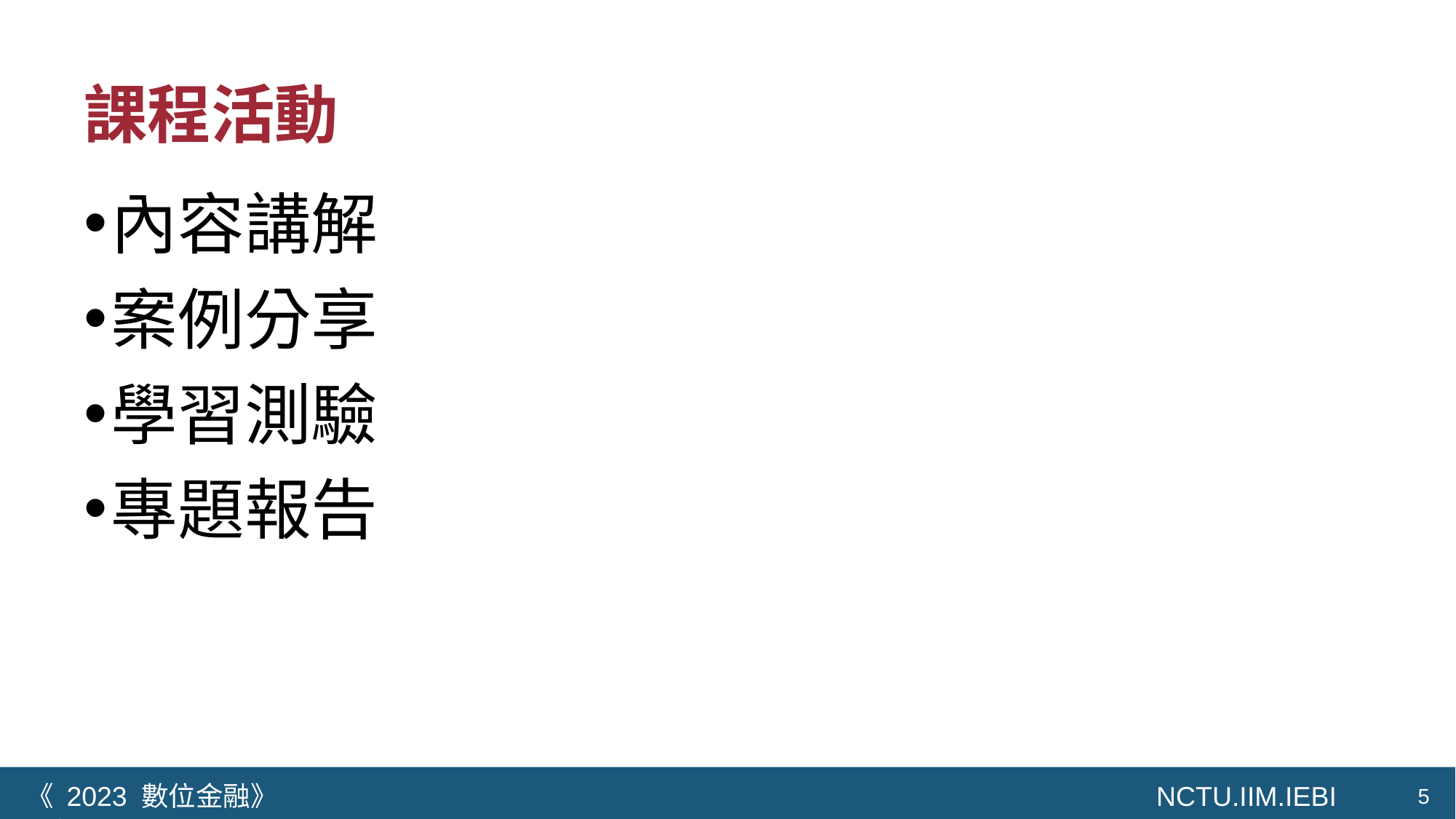

# 課程活動
內容講解
案例分享
學習測驗
專題報告
《 2023 數位金融》                                                                                                                                             NCTU.IIM.IEBI Lab
5